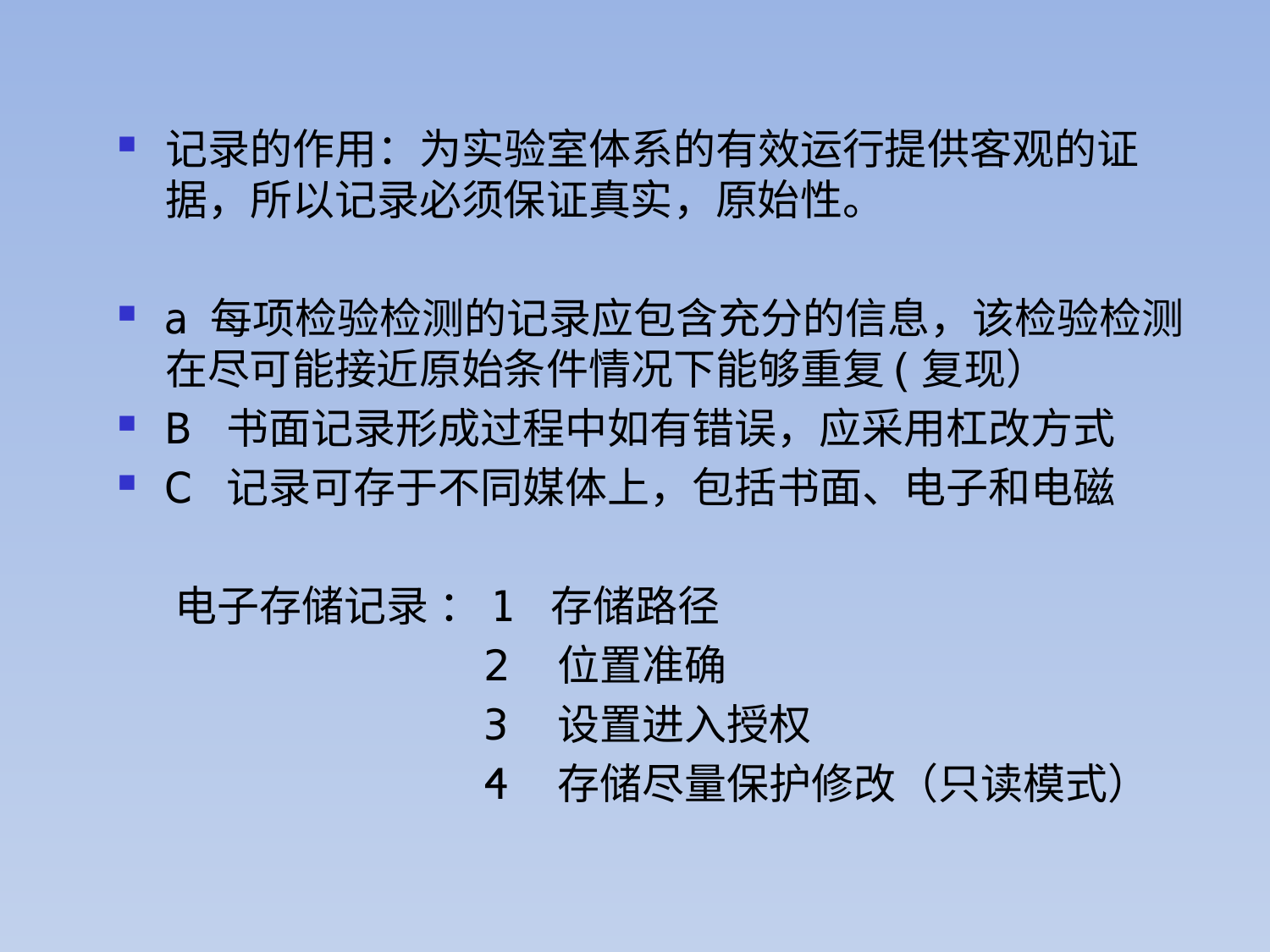

记录的作用：为实验室体系的有效运行提供客观的证据，所以记录必须保证真实，原始性。

a 每项检验检测的记录应包含充分的信息，该检验检测在尽可能接近原始条件情况下能够重复(复现）
B  书面记录形成过程中如有错误，应采用杠改方式
C  记录可存于不同媒体上，包括书面、电子和电磁

     电子存储记录 ：1  存储路径
                            2   位置准确
                            3   设置进入授权
                            4   存储尽量保护修改（只读模式）